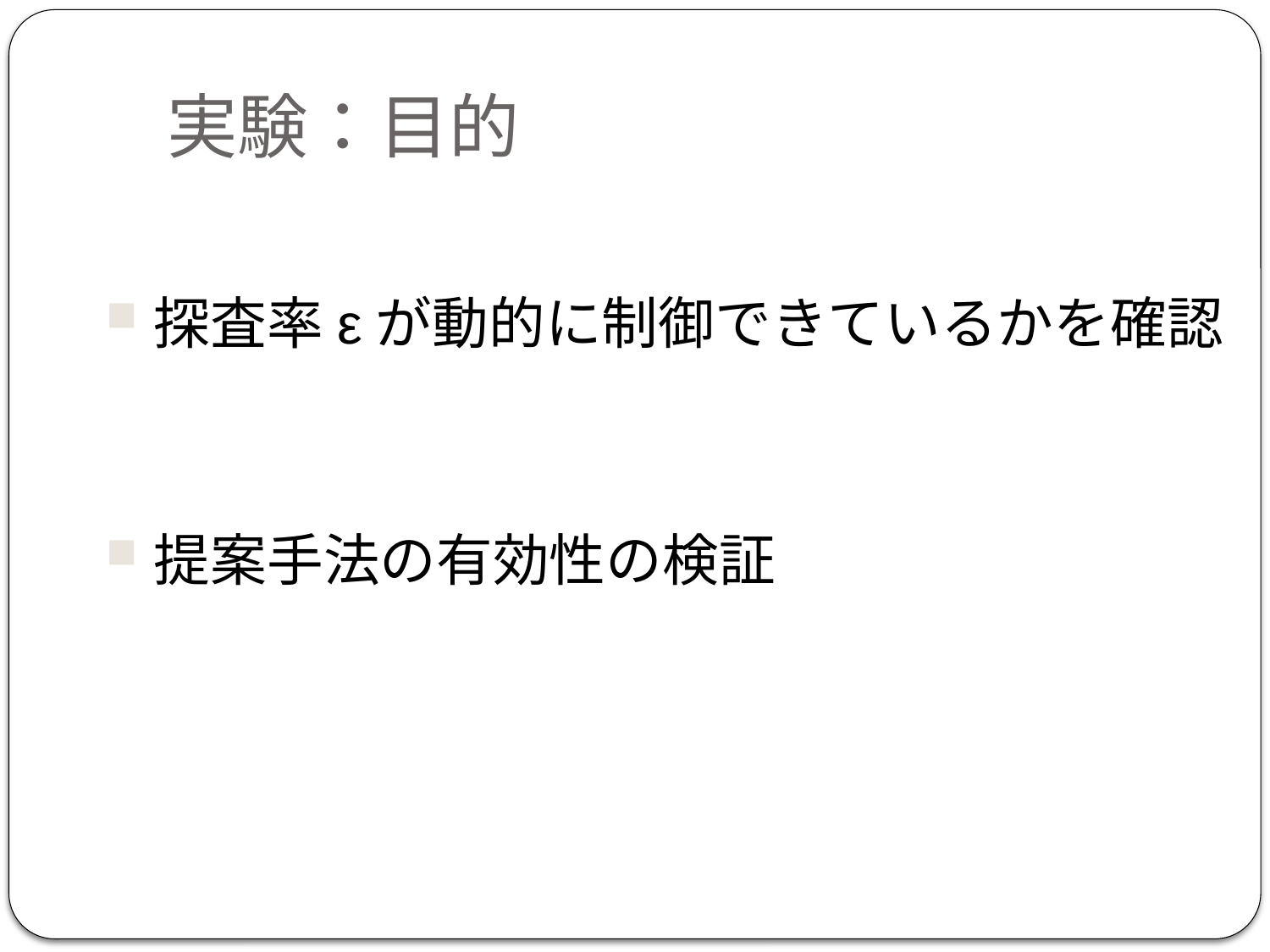

# 実験：目的
探査率εが動的に制御できているかを確認

提案手法の有効性の検証